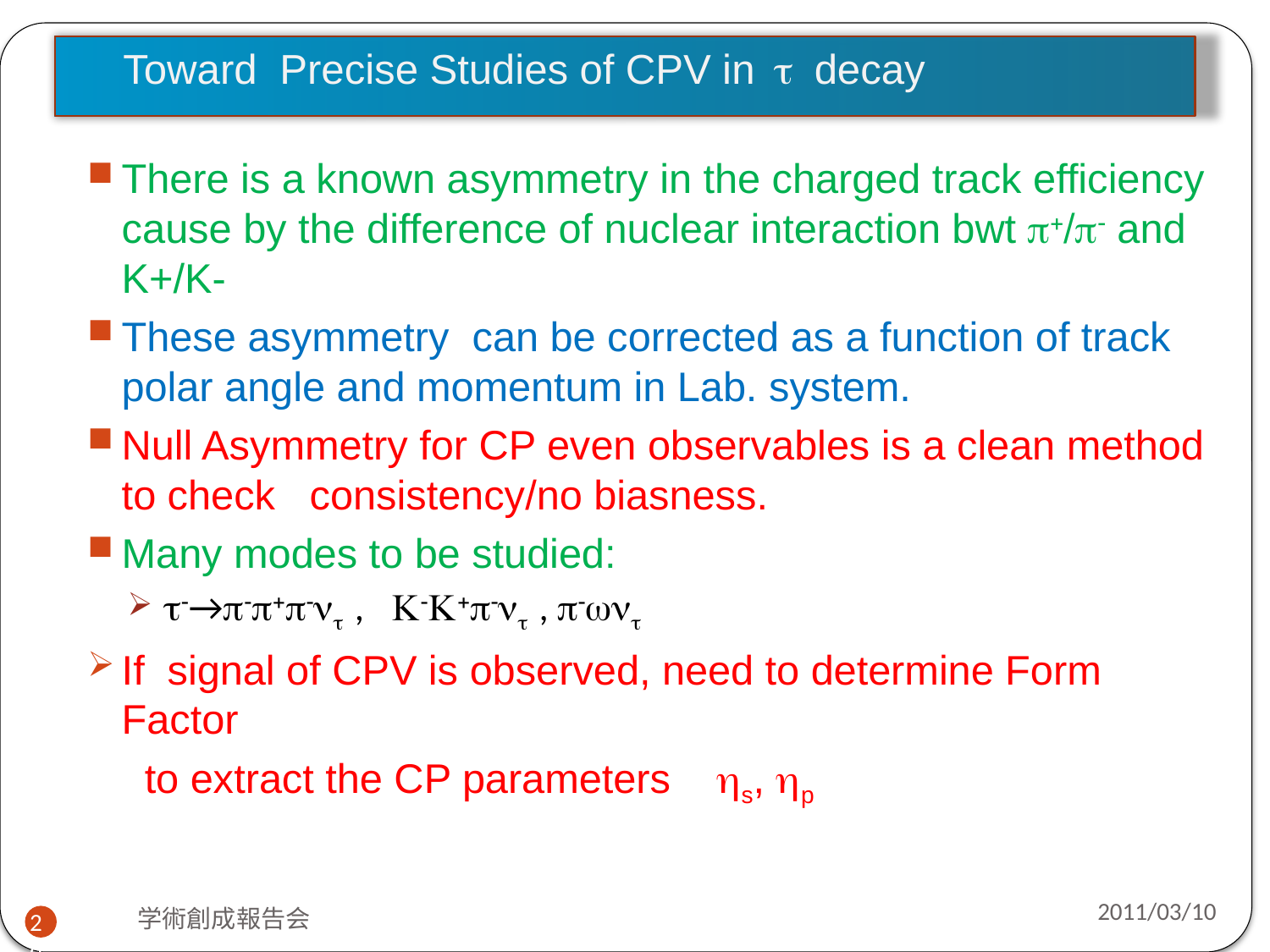

# Toward  Precise Studies of CPV in τ decay
There is a known asymmetry in the charged track efficiency cause by the difference of nuclear interaction bwt π+/π− and K+/K-
These asymmetry  can be corrected as a function of track polar angle and momentum in Lab. system.
Null Asymmetry for CP even observables is a clean method to check   consistency/no biasness.
Many modes to be studied:
 τ−→π−π+π−ντ ,  Κ−Κ+π−ντ , π−ωντ
If  signal of CPV is observed, need to determine Form Factor
     to extract the CP parameters    ηs, ηp

2011/03/10
28
学術創成報告会